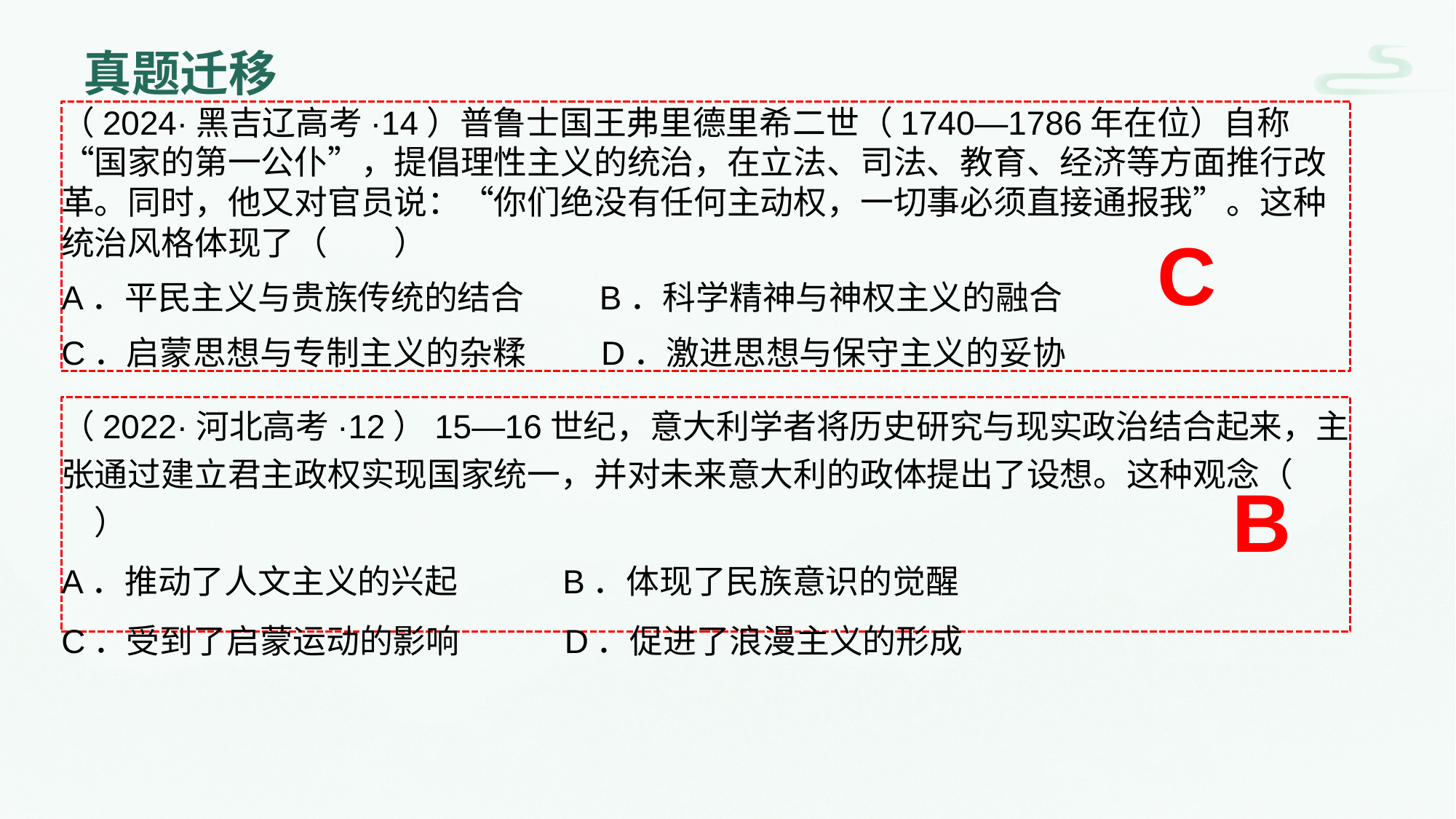

# 真题迁移
（2024·黑吉辽高考·14）普鲁士国王弗里德里希二世（1740—1786年在位）自称“国家的第一公仆”，提倡理性主义的统治，在立法、司法、教育、经济等方面推行改革。同时，他又对官员说：“你们绝没有任何主动权，一切事必须直接通报我”。这种统治风格体现了（　　）
A．平民主义与贵族传统的结合         B．科学精神与神权主义的融合
C．启蒙思想与专制主义的杂糅         D．激进思想与保守主义的妥协
C
（2022·河北高考·12）15—16世纪，意大利学者将历史研究与现实政治结合起来，主张通过建立君主政权实现国家统一，并对未来意大利的政体提出了设想。这种观念（　　）
A．推动了人文主义的兴起             B．体现了民族意识的觉醒
C．受到了启蒙运动的影响             D．促进了浪漫主义的形成
B